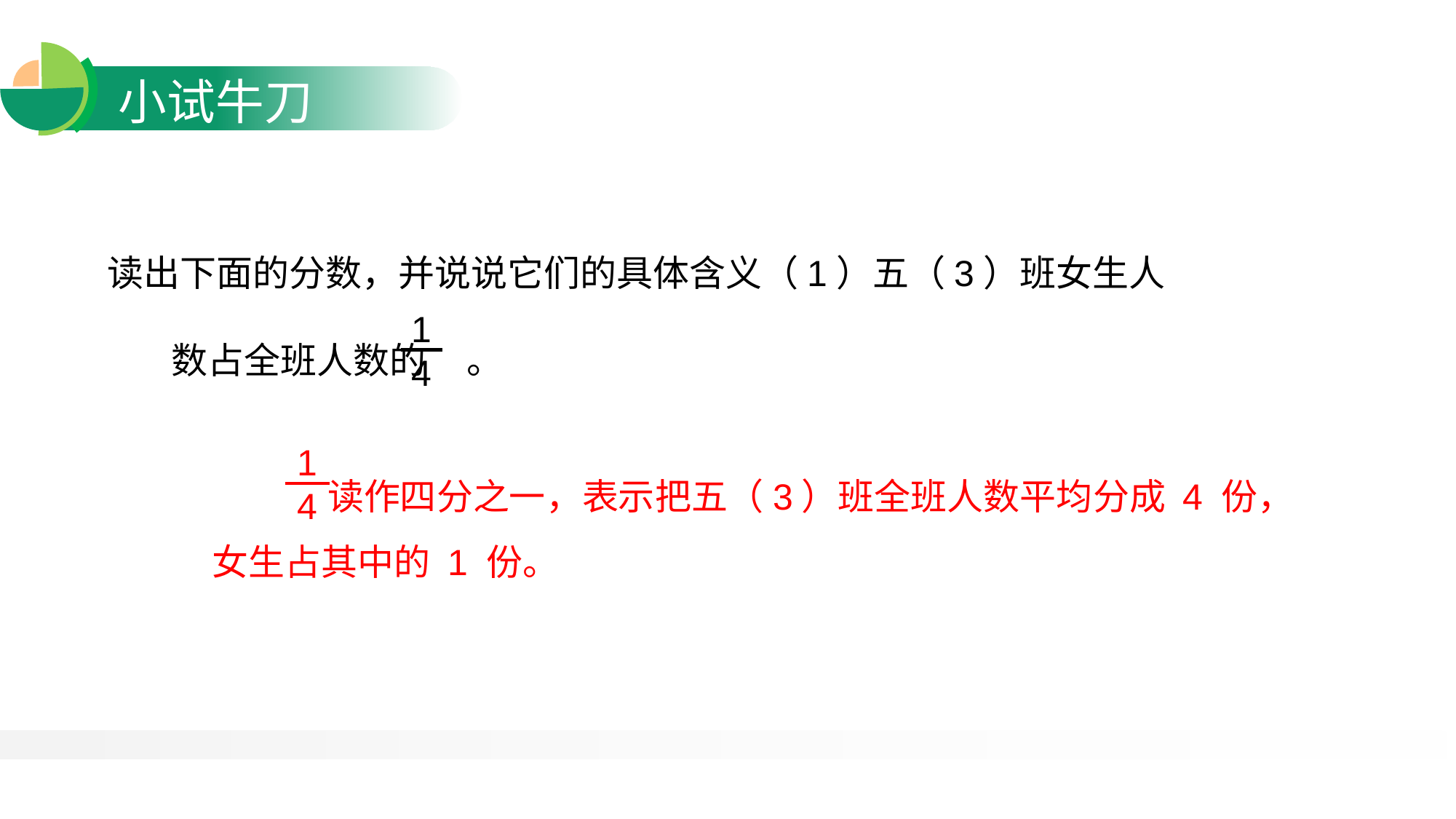

读出下面的分数，并说说它们的具体含义（1）五（3）班女生人数占全班人数的     。
1
4
1
4
             读作四分之一，表示把五（3）班全班人数平均分成 4 份，女生占其中的 1 份。